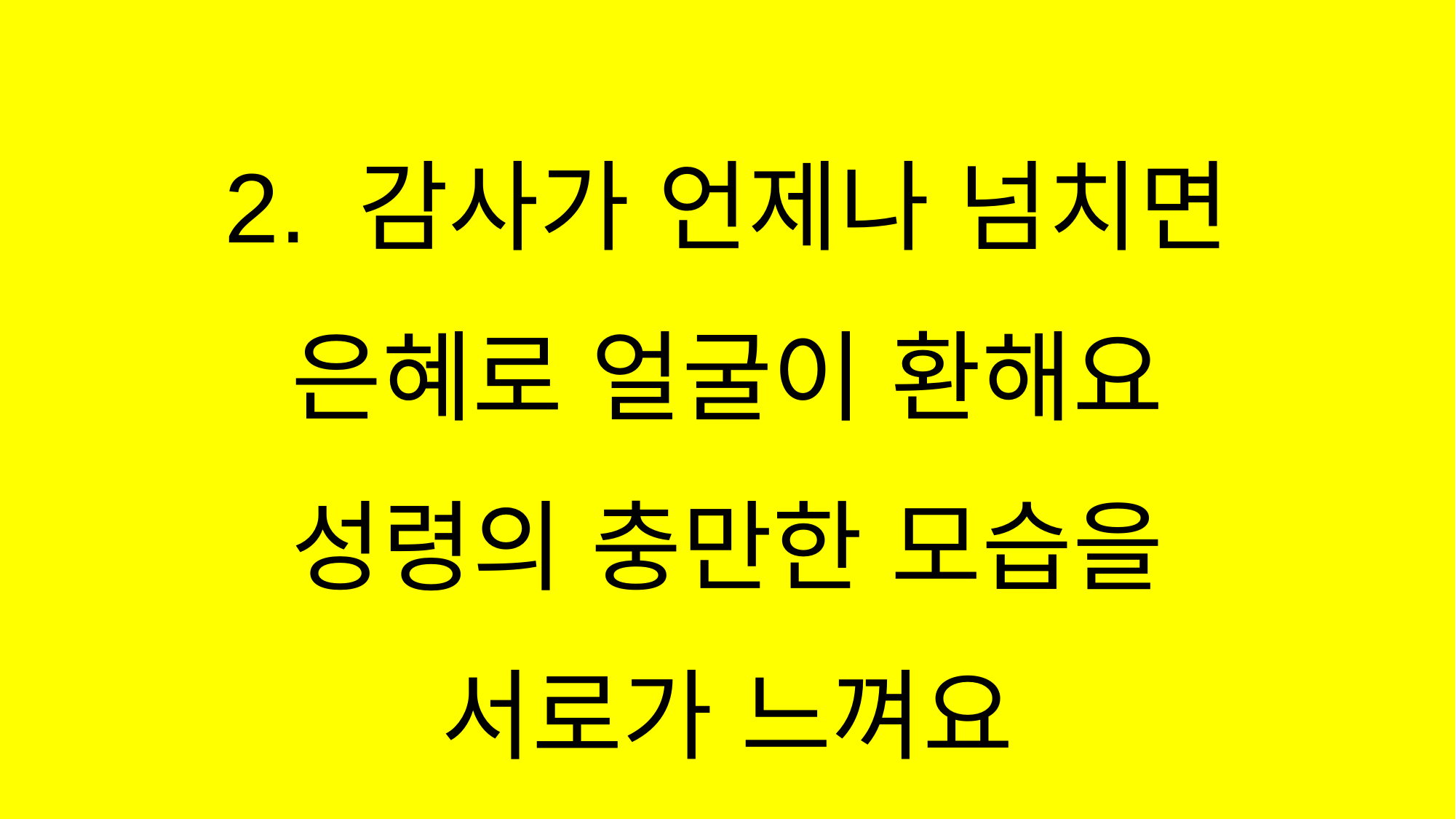

#
2. 감사가 언제나 넘치면

은혜로 얼굴이 환해요

성령의 충만한 모습을

서로가 느껴요